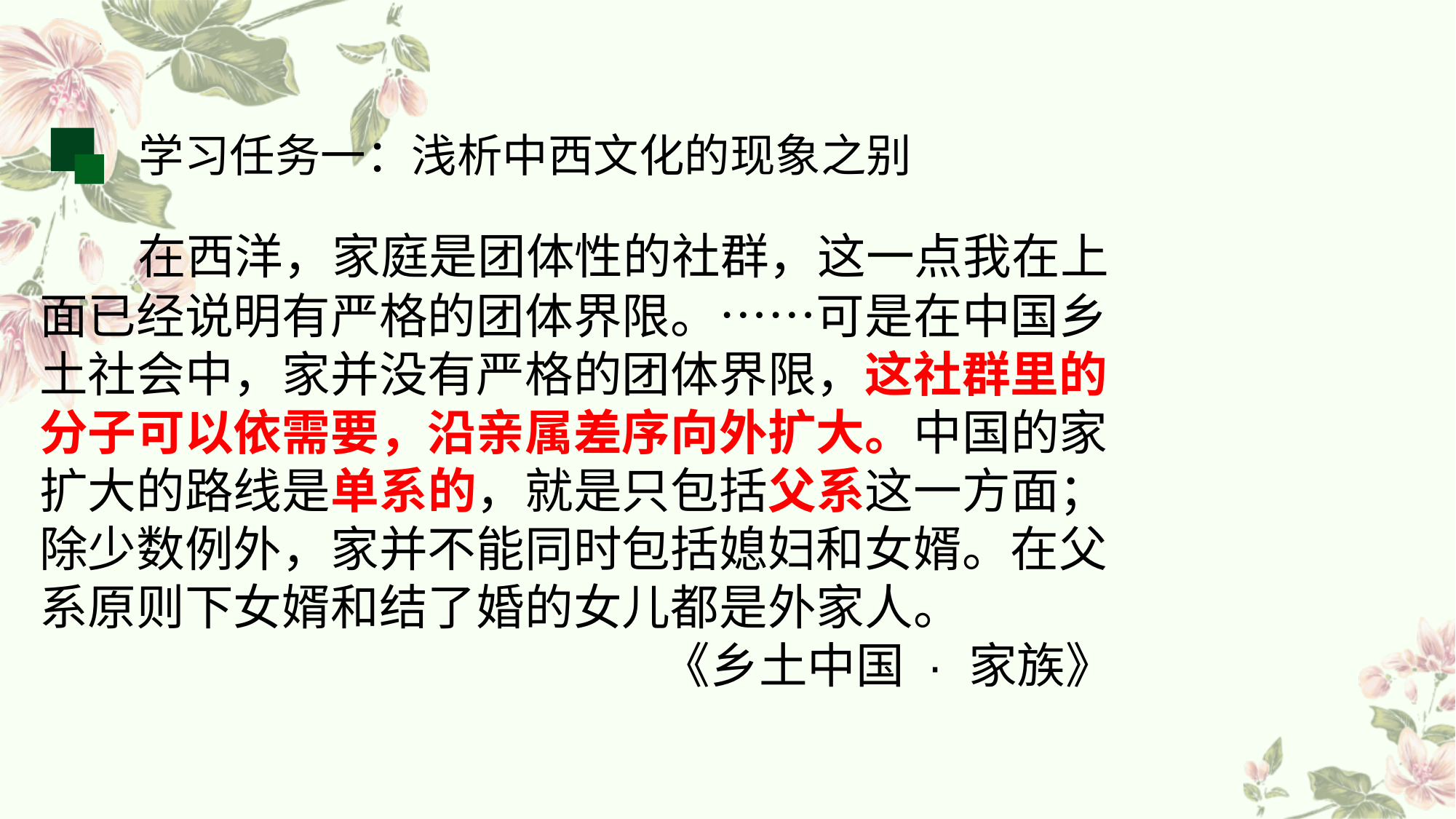

学习任务一：浅析中西文化的现象之别

       在西洋，家庭是团体性的社群，这一点我在上面已经说明有严格的团体界限。……可是在中国乡土社会中，家并没有严格的团体界限，这社群里的分子可以依需要，沿亲属差序向外扩大。中国的家扩大的路线是单系的，就是只包括父系这一方面；除少数例外，家并不能同时包括媳妇和女婿。在父系原则下女婿和结了婚的女儿都是外家人。
《乡土中国 · 家族》